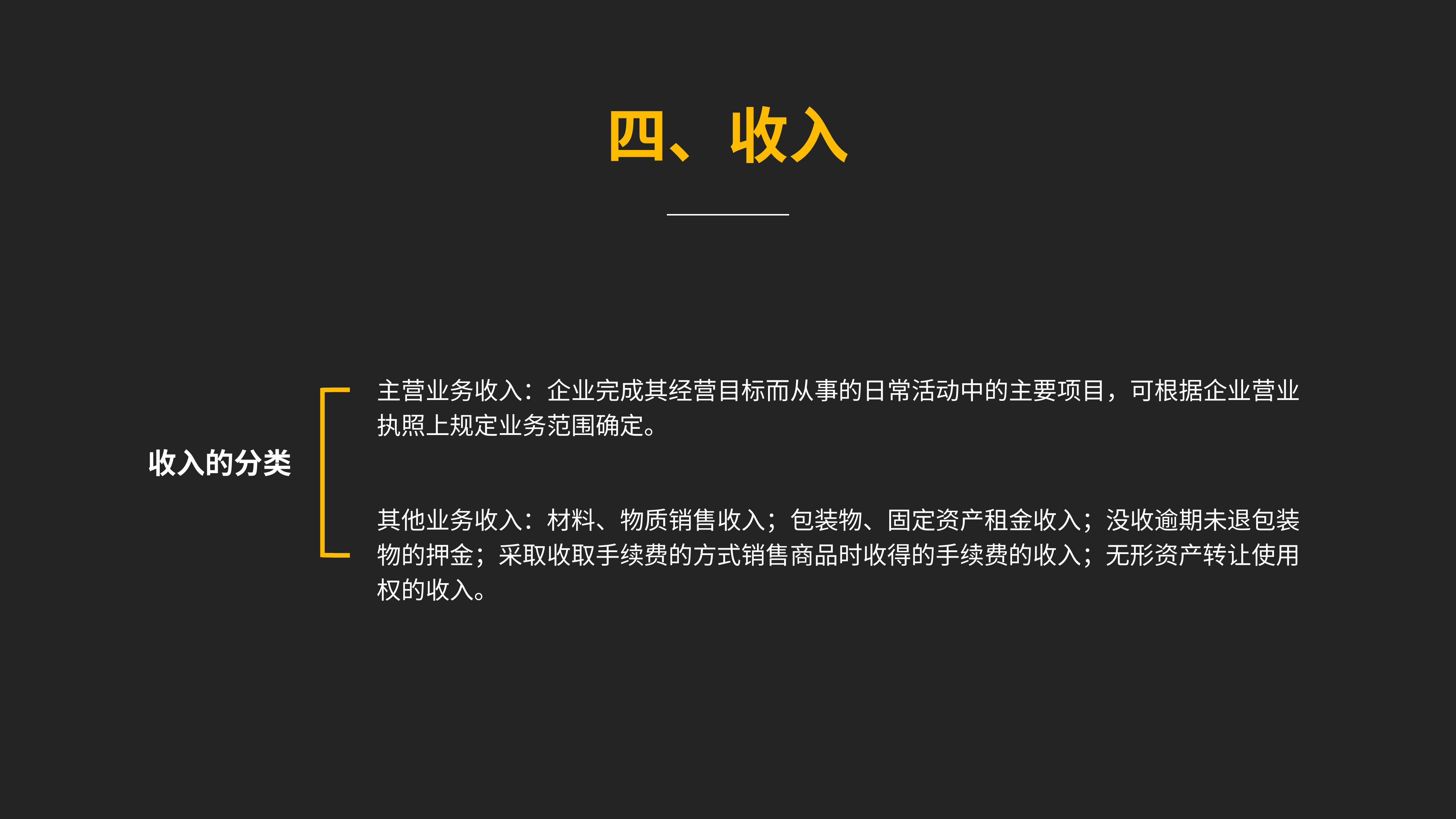

四、收入

主营业务收入：企业完成其经营目标而从事的日常活动中的主要项目，可根据企业营业执照上规定业务范围确定。

收入的分类
其他业务收入：材料、物质销售收入；包装物、固定资产租金收入；没收逾期未退包装物的押金；采取收取手续费的方式销售商品时收得的手续费的收入；无形资产转让使用权的收入。